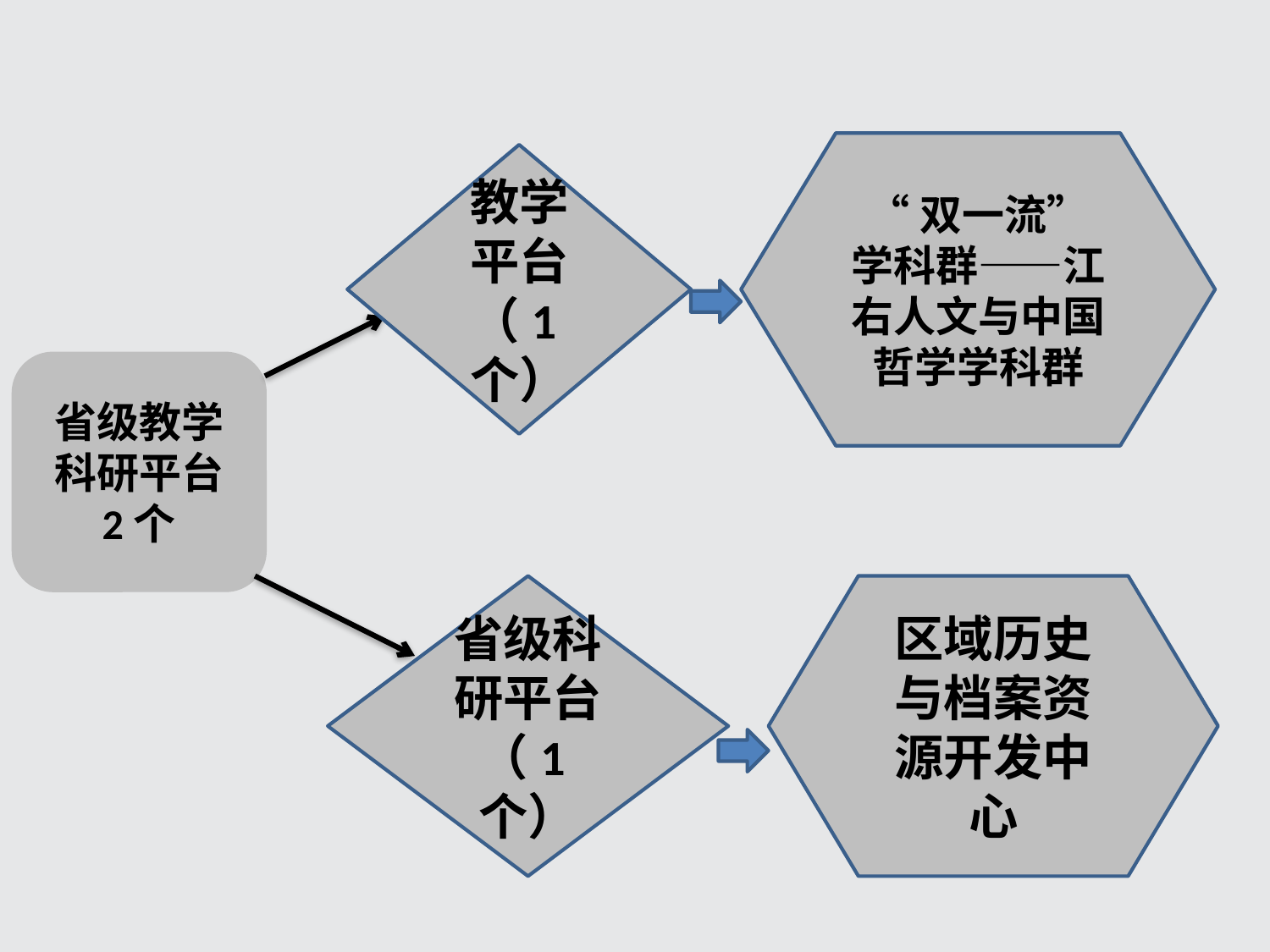

“双一流”学科群——江右人文与中国哲学学科群
教学平台（1个）

省级教学科研平台
2个
区域历史与档案资源开发中心
省级科研平台（1个）